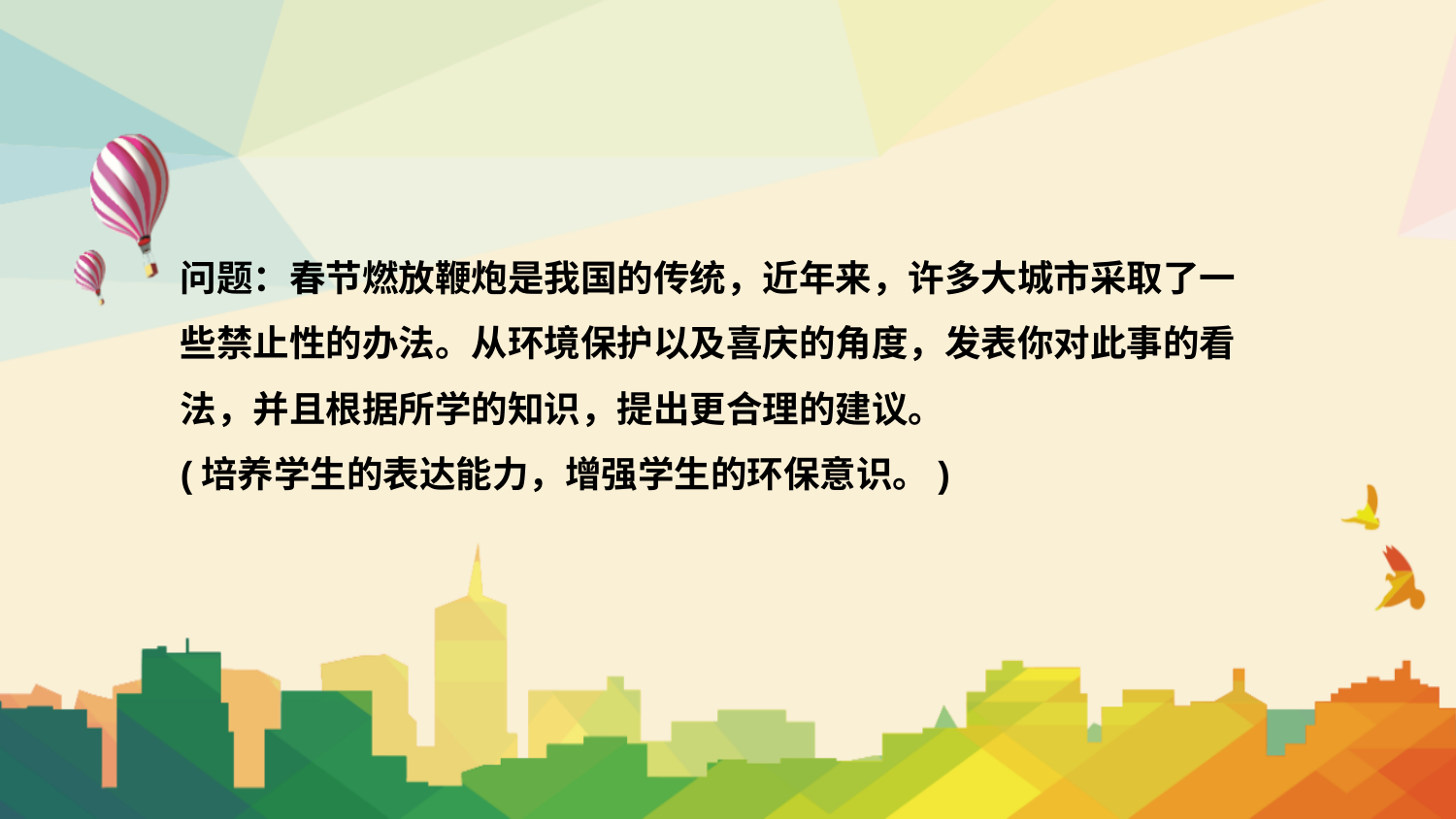

问题：春节燃放鞭炮是我国的传统，近年来，许多大城市采取了一些禁止性的办法。从环境保护以及喜庆的角度，发表你对此事的看法，并且根据所学的知识，提出更合理的建议。
(培养学生的表达能力，增强学生的环保意识。)